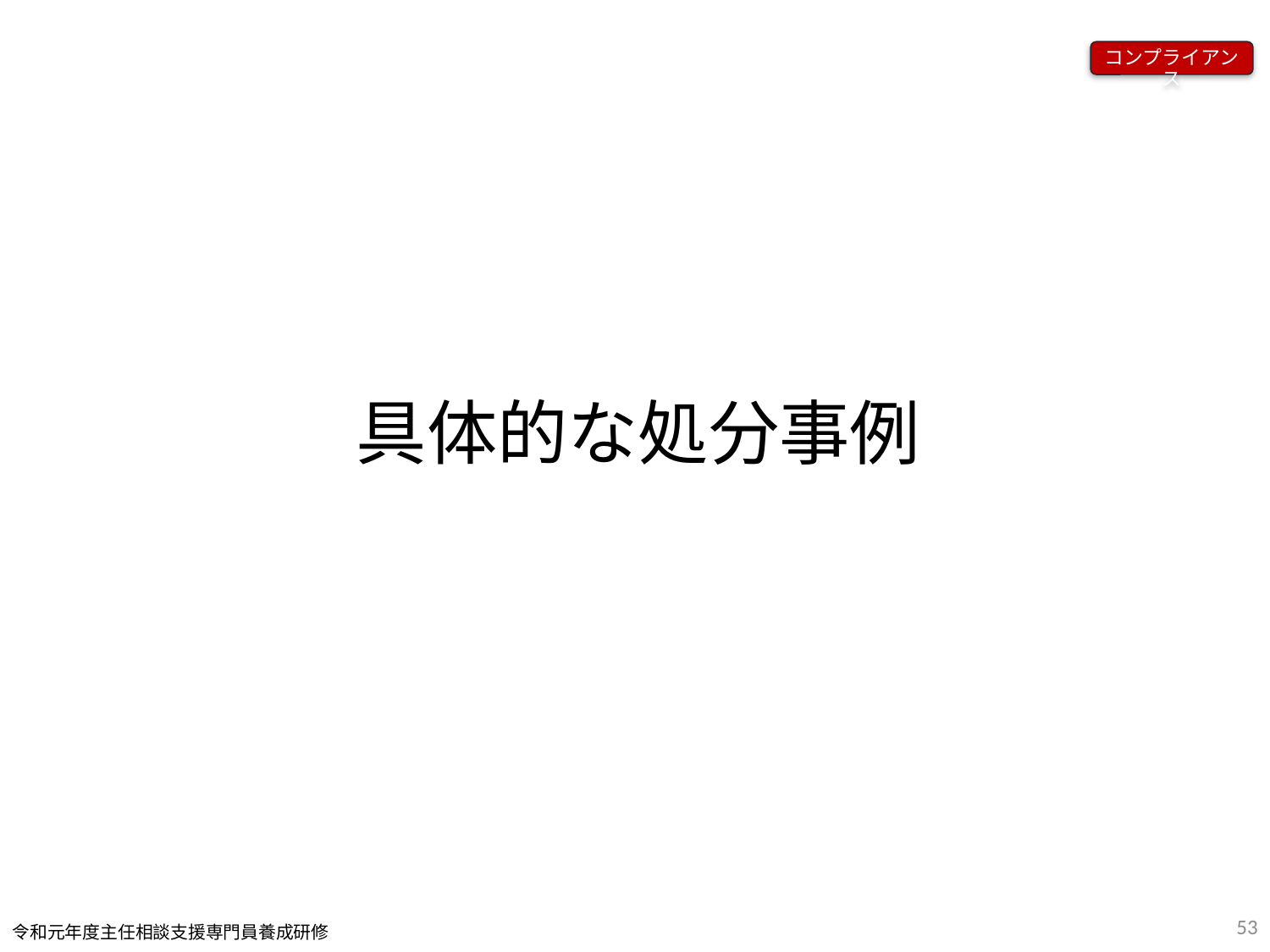

コンプライアンス
# 具体的な処分事例
53
令和元年度主任相談支援専門員養成研修